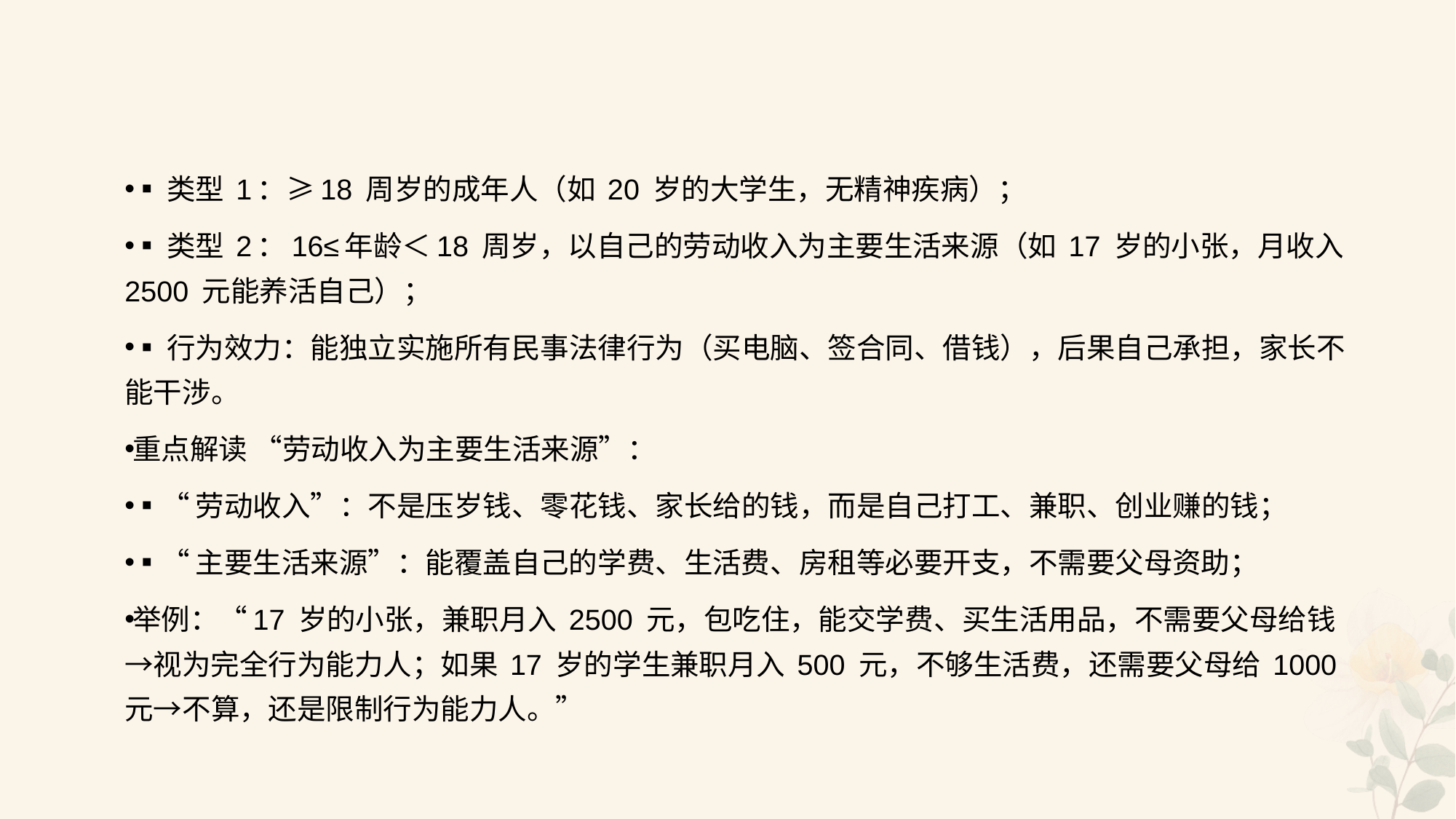

#
▪类型 1：≥18 周岁的成年人（如 20 岁的大学生，无精神疾病）；
▪类型 2：16≤年龄＜18 周岁，以自己的劳动收入为主要生活来源（如 17 岁的小张，月收入 2500 元能养活自己）；
▪行为效力：能独立实施所有民事法律行为（买电脑、签合同、借钱），后果自己承担，家长不能干涉。
重点解读 “劳动收入为主要生活来源”：
▪“劳动收入”：不是压岁钱、零花钱、家长给的钱，而是自己打工、兼职、创业赚的钱；
▪“主要生活来源”：能覆盖自己的学费、生活费、房租等必要开支，不需要父母资助；
举例：“17 岁的小张，兼职月入 2500 元，包吃住，能交学费、买生活用品，不需要父母给钱→视为完全行为能力人；如果 17 岁的学生兼职月入 500 元，不够生活费，还需要父母给 1000 元→不算，还是限制行为能力人。”